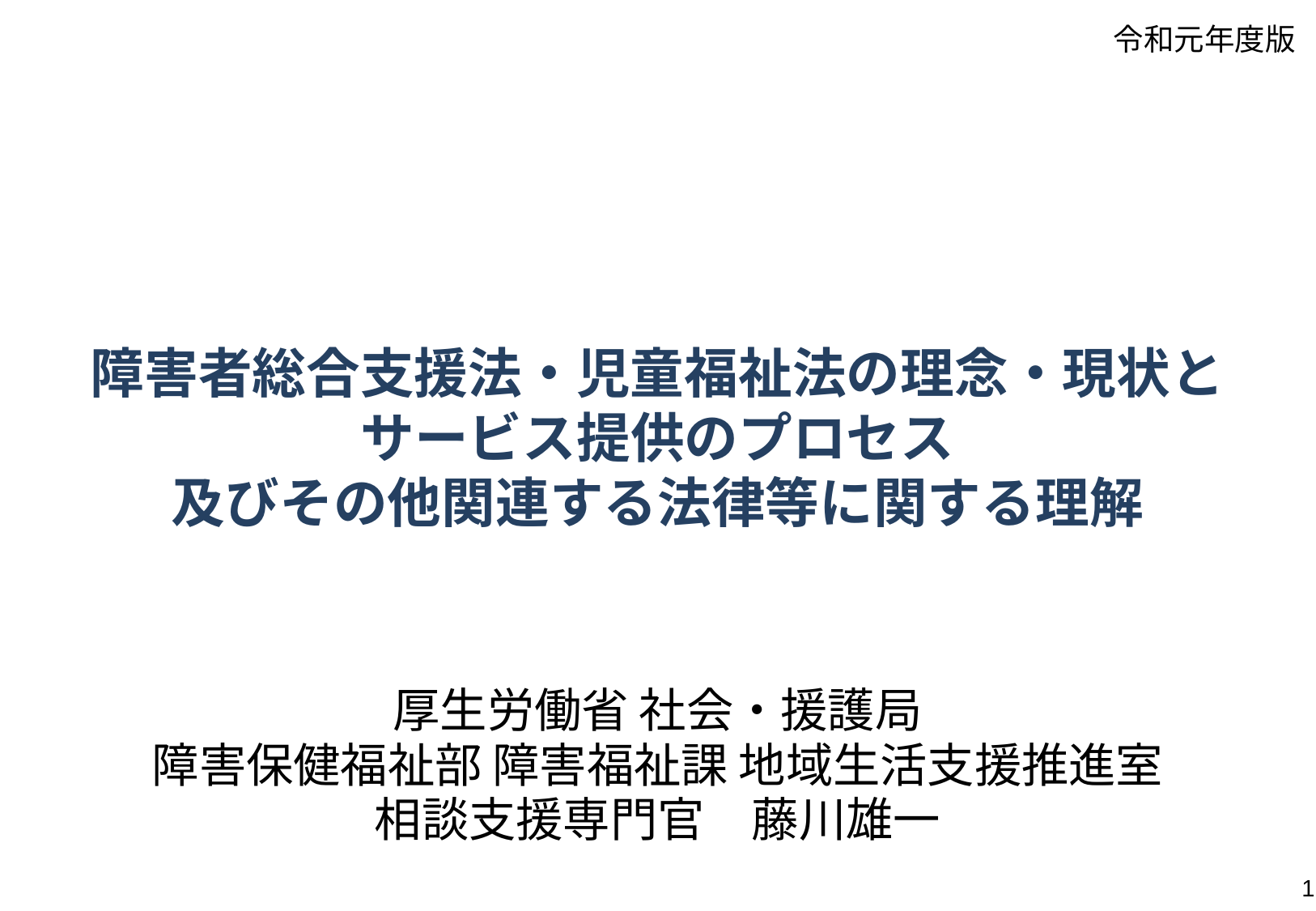

令和元年度版
障害者総合支援法・児童福祉法の理念・現状と
サービス提供のプロセス
及びその他関連する法律等に関する理解
厚生労働省 社会・援護局
障害保健福祉部 障害福祉課 地域生活支援推進室
相談支援専門官　藤川雄一
1